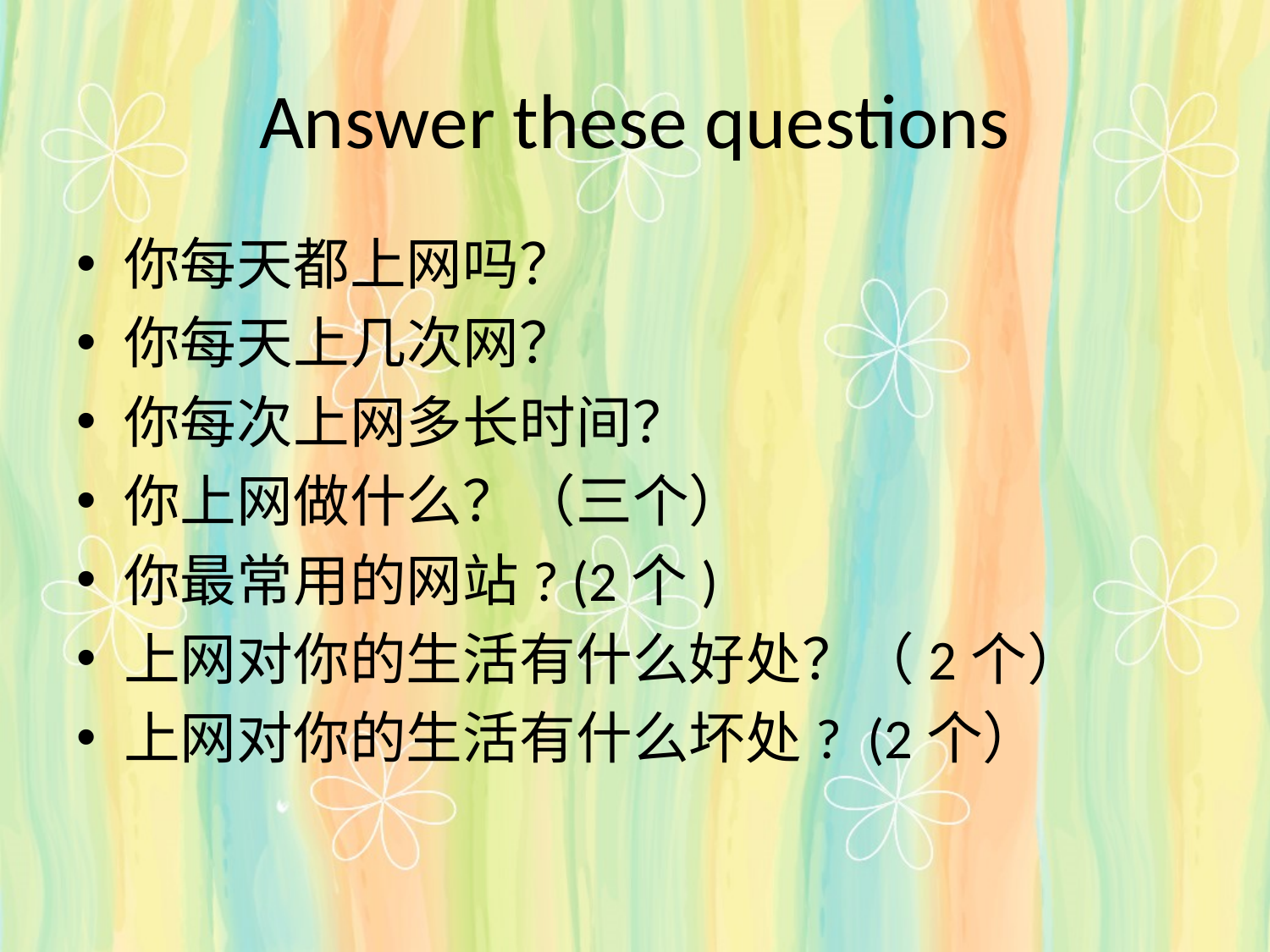

# Answer these questions
你每天都上网吗？
你每天上几次网？
你每次上网多长时间？
你上网做什么？（三个）
你最常用的网站? (2个)
上网对你的生活有什么好处？（2个）
上网对你的生活有什么坏处?  (2个）